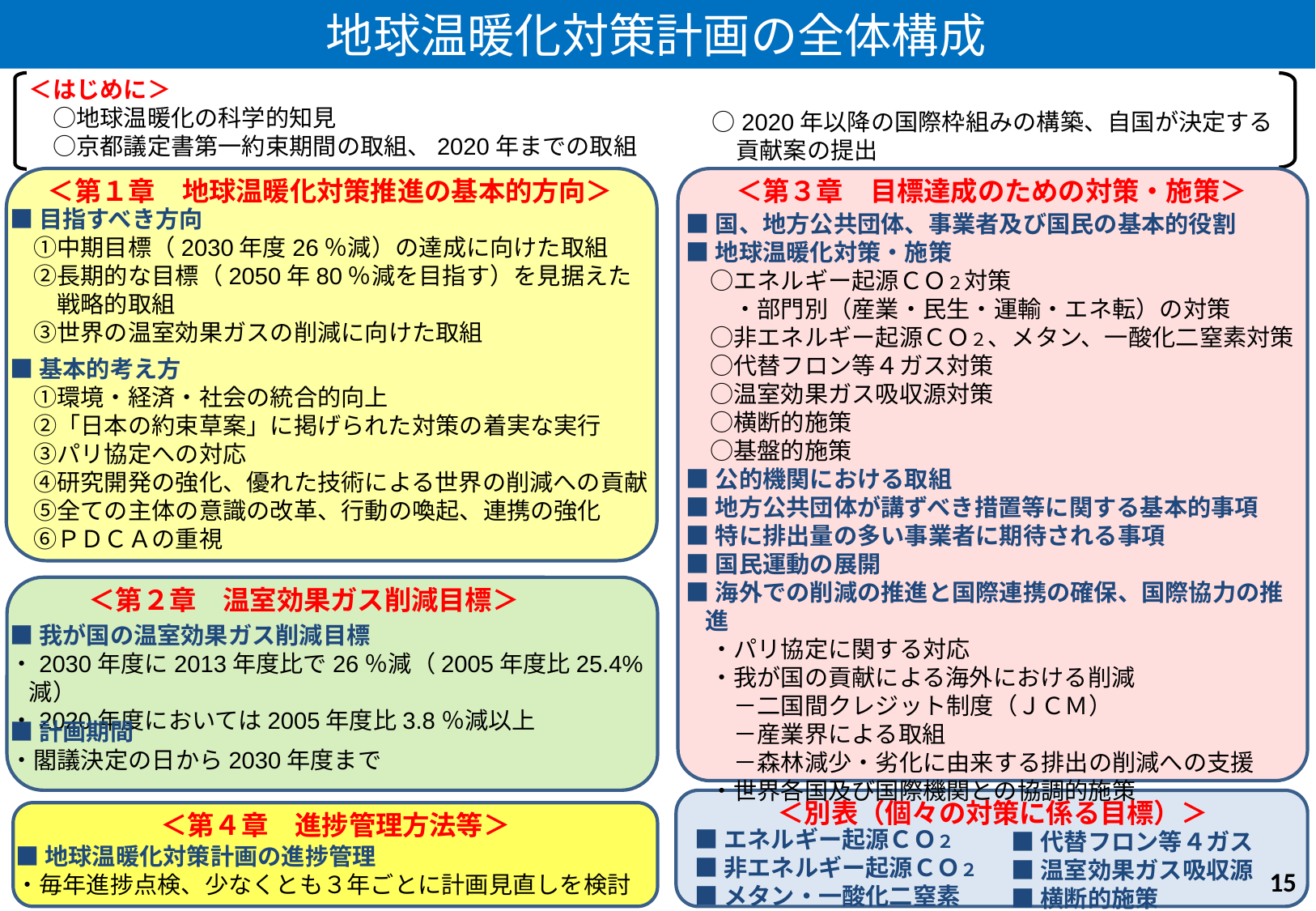

地球温暖化対策計画の全体構成
＜はじめに＞
　○地球温暖化の科学的知見
　○京都議定書第一約束期間の取組、2020年までの取組

　○2020年以降の国際枠組みの構築、自国が決定する
　　貢献案の提出

＜第１章　地球温暖化対策推進の基本的方向＞

＜第３章　目標達成のための対策・施策＞
■目指すべき方向
　①中期目標（2030年度26％減）の達成に向けた取組
　②長期的な目標（2050年80％減を目指す）を見据えた
　　戦略的取組
　③世界の温室効果ガスの削減に向けた取組
■国、地方公共団体、事業者及び国民の基本的役割
■地球温暖化対策・施策
　○エネルギー起源ＣＯ２対策
　　・部門別（産業・民生・運輸・エネ転）の対策
　○非エネルギー起源ＣＯ２、メタン、一酸化二窒素対策
　○代替フロン等４ガス対策
　○温室効果ガス吸収源対策
　○横断的施策
　○基盤的施策
■公的機関における取組
■地方公共団体が講ずべき措置等に関する基本的事項
■特に排出量の多い事業者に期待される事項
■国民運動の展開
■海外での削減の推進と国際連携の確保、国際協力の推進
　・パリ協定に関する対応
　・我が国の貢献による海外における削減
　　－二国間クレジット制度（ＪＣＭ）
　　－産業界による取組
　　－森林減少・劣化に由来する排出の削減への支援
　・世界各国及び国際機関との協調的施策

■基本的考え方
　①環境・経済・社会の統合的向上
　②「日本の約束草案」に掲げられた対策の着実な実行
　③パリ協定への対応
　④研究開発の強化、優れた技術による世界の削減への貢献
　⑤全ての主体の意識の改革、行動の喚起、連携の強化
　⑥ＰＤＣＡの重視

＜第２章　温室効果ガス削減目標＞
■我が国の温室効果ガス削減目標
・2030年度に2013年度比で26％減（2005年度比25.4%減）
・2020年度においては2005年度比3.8％減以上
■計画期間
・閣議決定の日から2030年度まで

＜別表（個々の対策に係る目標）＞

＜第４章　進捗管理方法等＞
■エネルギー起源ＣＯ２
■非エネルギー起源ＣＯ２
■メタン・一酸化二窒素
■代替フロン等４ガス
■温室効果ガス吸収源
■横断的施策
■地球温暖化対策計画の進捗管理
・毎年進捗点検、少なくとも３年ごとに計画見直しを検討
15